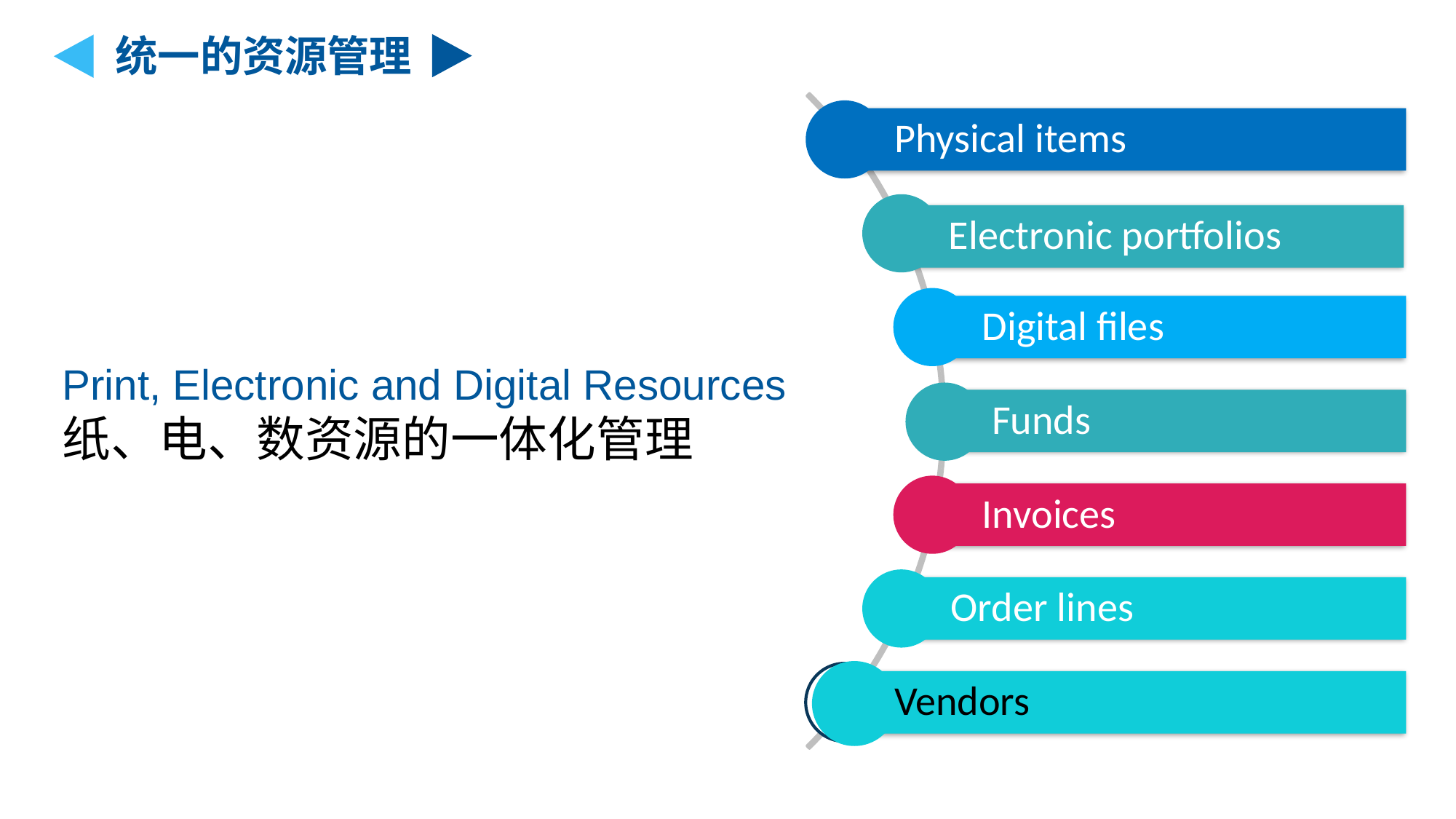

统一的资源管理
Physical items
Electronic portfolios
Digital files
Funds
Invoices
Order lines
Vendors
Print, Electronic and Digital Resources
纸、电、数资源的一体化管理